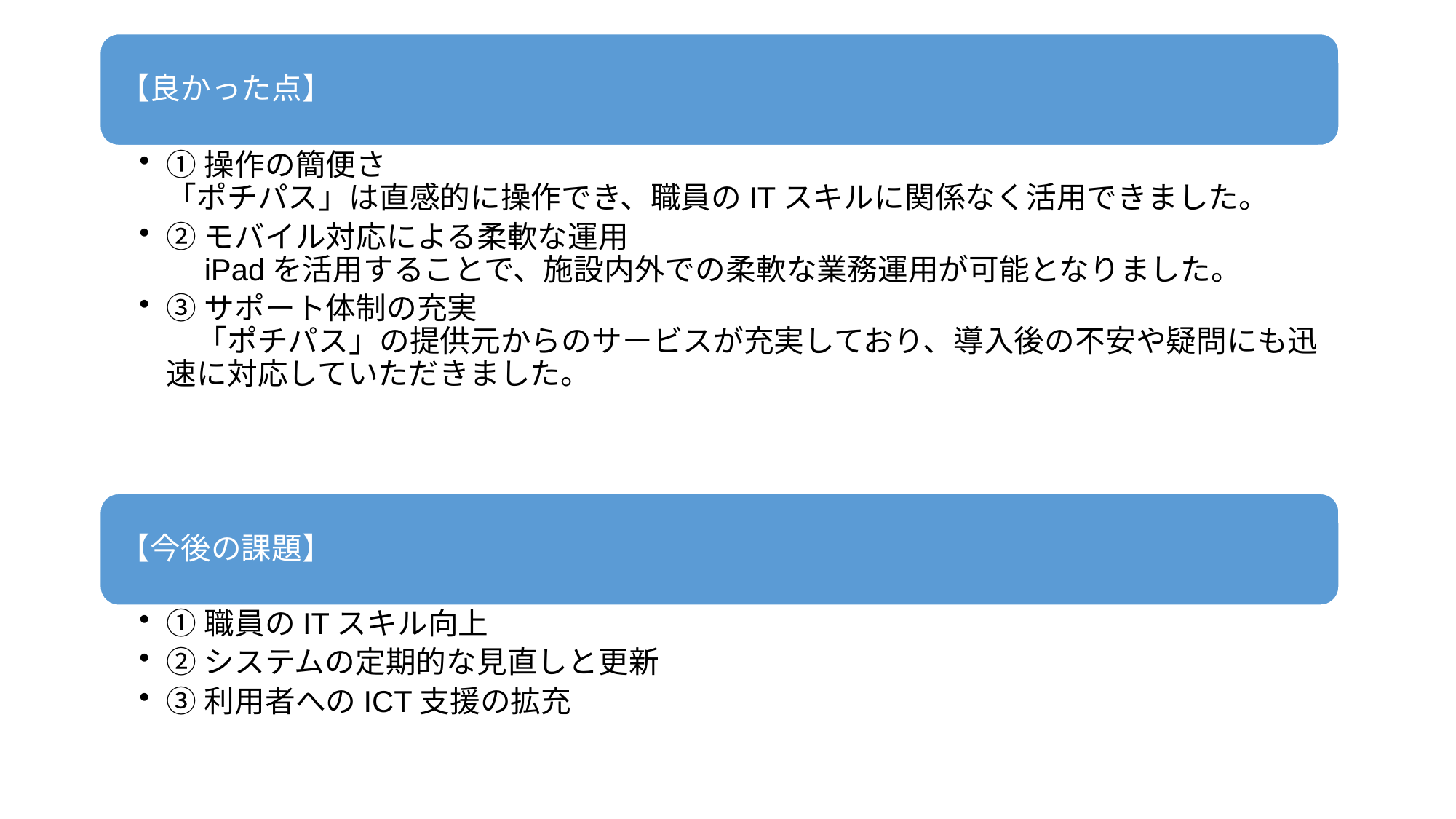

【良かった点】
①操作の簡便さ　　　　　　　　　　　　　　　　　　　　　　　　　　　　　　「ポチパス」は直感的に操作でき、職員のITスキルに関係なく活用できました。
②モバイル対応による柔軟な運用　　　　　　　　　　　　　　　　　　　　　　　iPadを活用することで、施設内外での柔軟な業務運用が可能となりました。
③サポート体制の充実　　　　　　　　　　　　　　　　　　　　　　　　　　　　「ポチパス」の提供元からのサービスが充実しており、導入後の不安や疑問にも迅速に対応していただきました。
【今後の課題】
①職員のITスキル向上
②システムの定期的な見直しと更新
③利用者へのICT支援の拡充